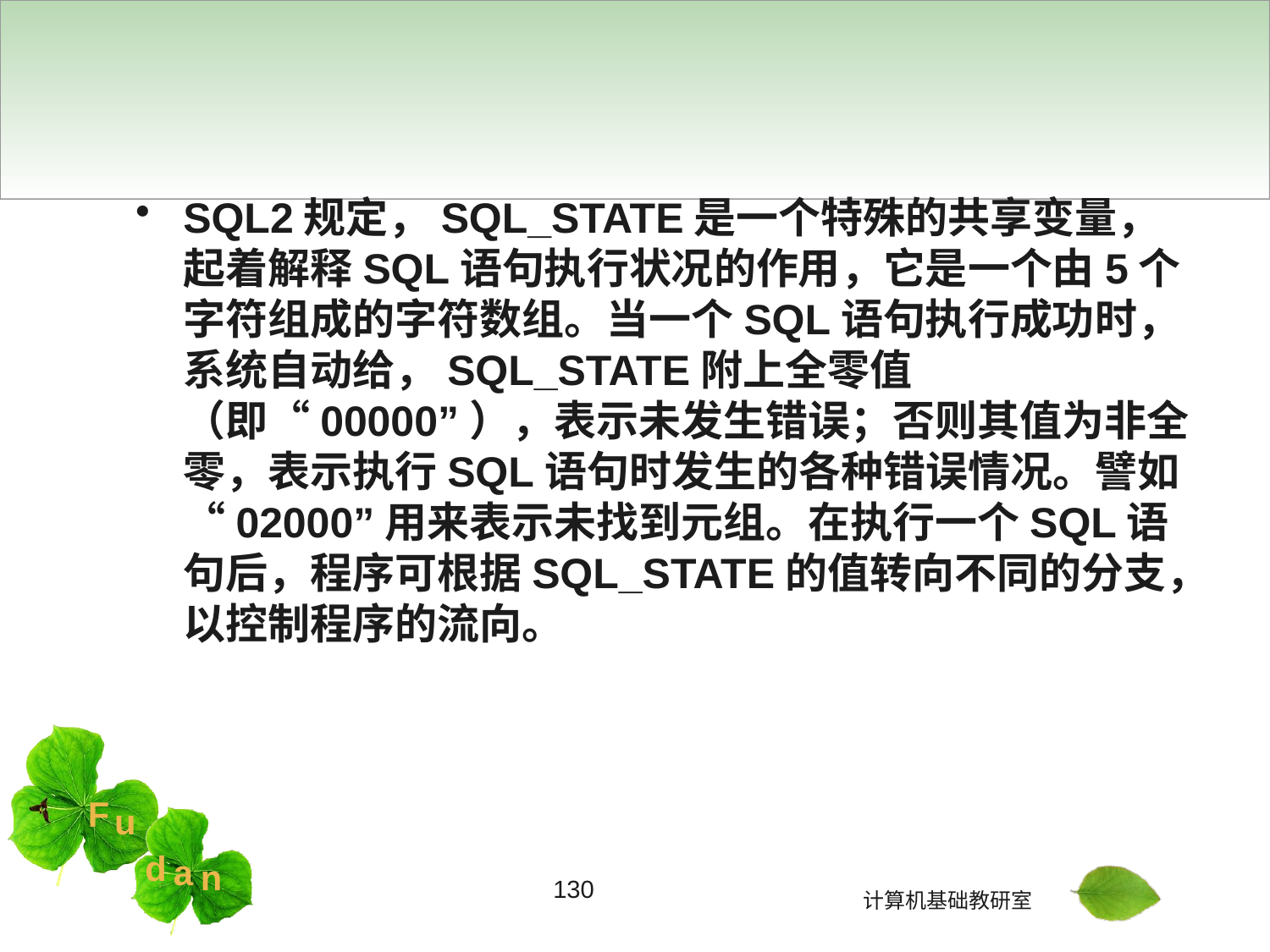

#
SQL2规定，SQL_STATE是一个特殊的共享变量，起着解释SQL语句执行状况的作用，它是一个由5个字符组成的字符数组。当一个SQL语句执行成功时，系统自动给，SQL_STATE附上全零值（即“00000”），表示未发生错误；否则其值为非全零，表示执行SQL语句时发生的各种错误情况。譬如“02000”用来表示未找到元组。在执行一个SQL语句后，程序可根据SQL_STATE的值转向不同的分支，以控制程序的流向。
130